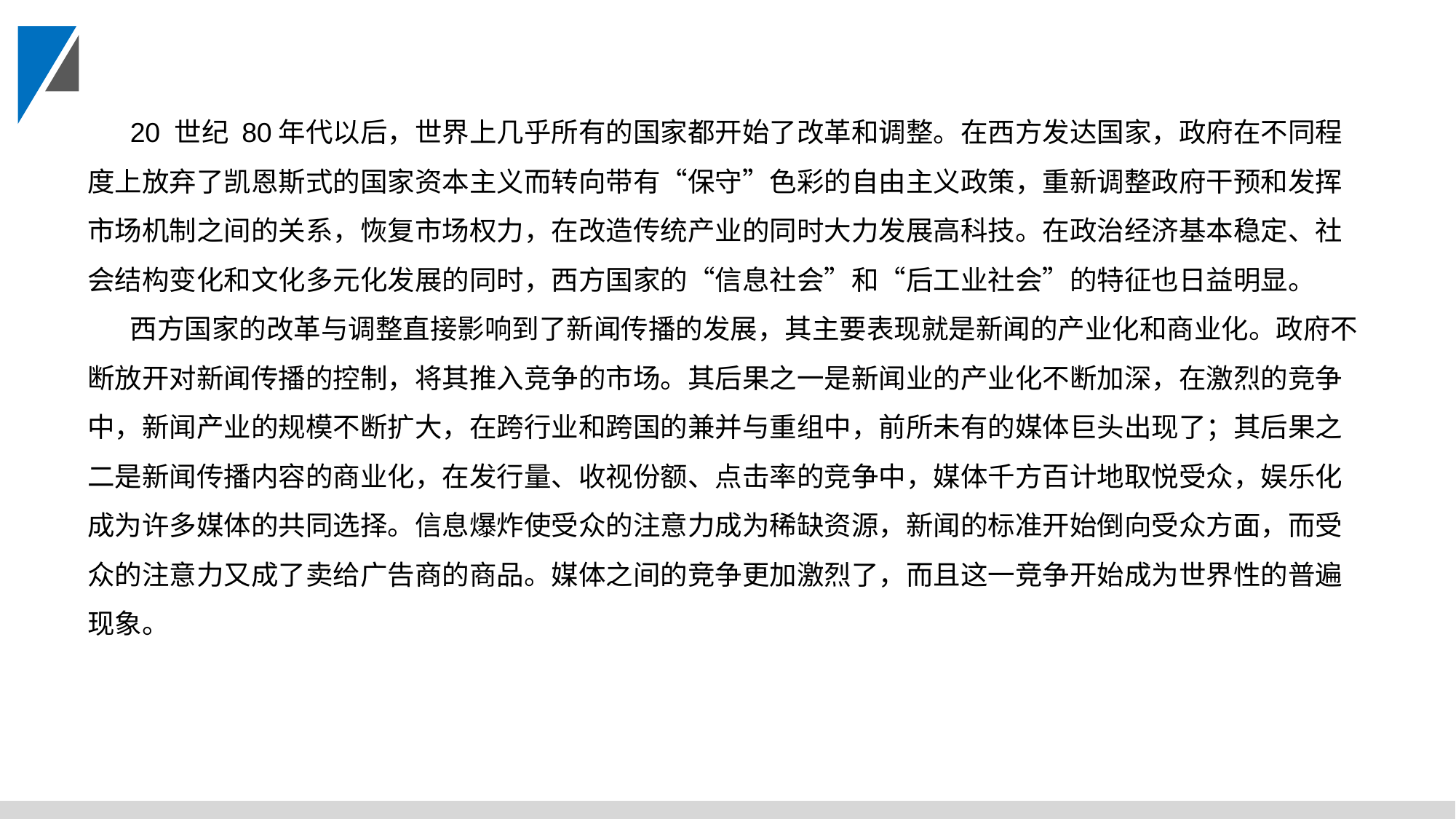

20 世纪 80年代以后，世界上几乎所有的国家都开始了改革和调整。在西方发达国家，政府在不同程度上放弃了凯恩斯式的国家资本主义而转向带有“保守”色彩的自由主义政策，重新调整政府干预和发挥市场机制之间的关系，恢复市场权力，在改造传统产业的同时大力发展高科技。在政治经济基本稳定、社会结构变化和文化多元化发展的同时，西方国家的“信息社会”和“后工业社会”的特征也日益明显。
西方国家的改革与调整直接影响到了新闻传播的发展，其主要表现就是新闻的产业化和商业化。政府不断放开对新闻传播的控制，将其推入竞争的市场。其后果之一是新闻业的产业化不断加深，在激烈的竞争中，新闻产业的规模不断扩大，在跨行业和跨国的兼并与重组中，前所未有的媒体巨头出现了；其后果之二是新闻传播内容的商业化，在发行量、收视份额、点击率的竞争中，媒体千方百计地取悦受众，娱乐化成为许多媒体的共同选择。信息爆炸使受众的注意力成为稀缺资源，新闻的标准开始倒向受众方面，而受众的注意力又成了卖给广告商的商品。媒体之间的竞争更加激烈了，而且这一竞争开始成为世界性的普遍现象。